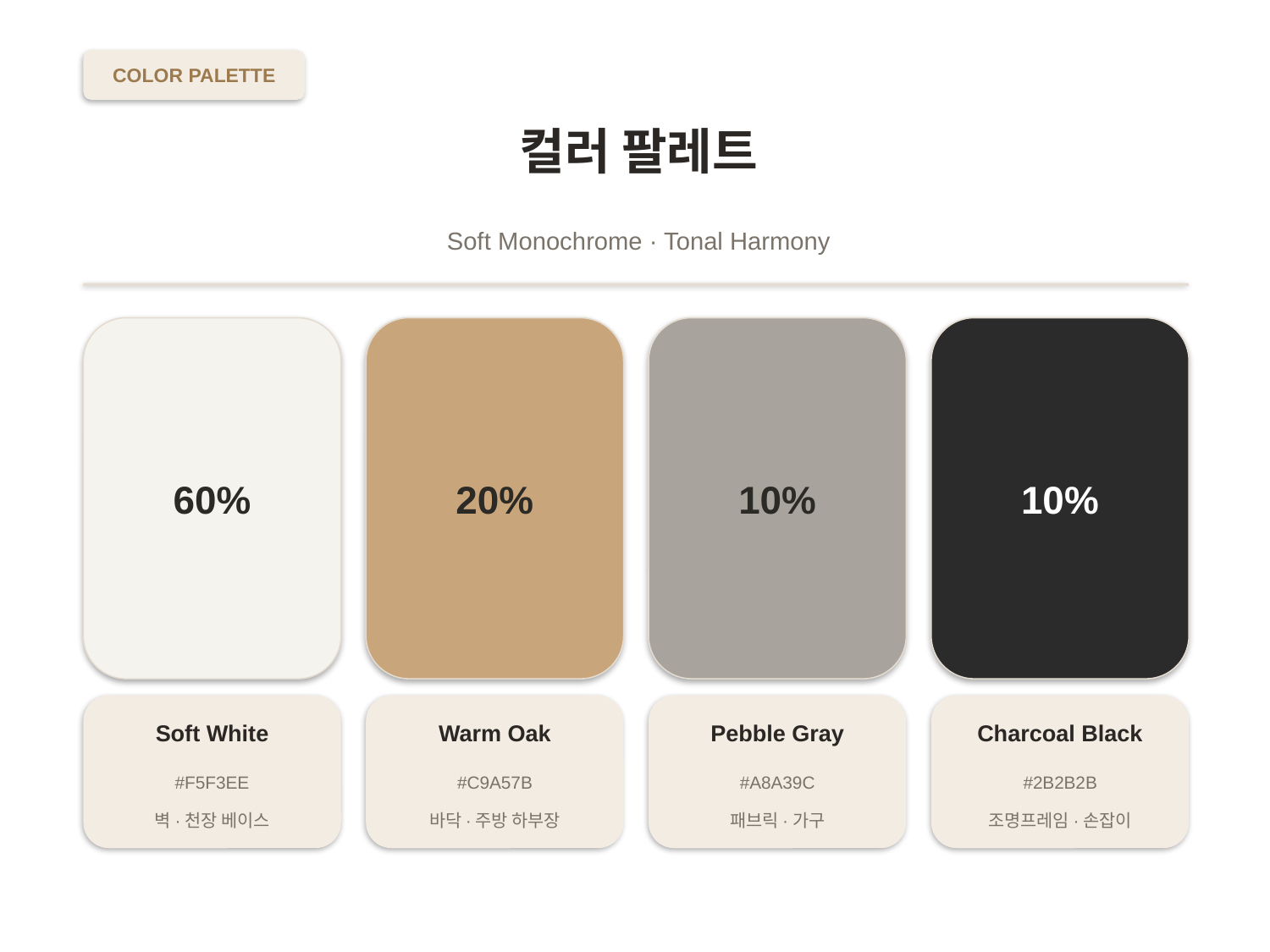

COLOR PALETTE
컬러 팔레트
Soft Monochrome · Tonal Harmony

60%
20%
10%
10%

Soft White
Warm Oak
Pebble Gray
Charcoal Black
#F5F3EE
#C9A57B
#A8A39C
#2B2B2B
벽·천장 베이스
바닥·주방 하부장
패브릭·가구
조명프레임·손잡이